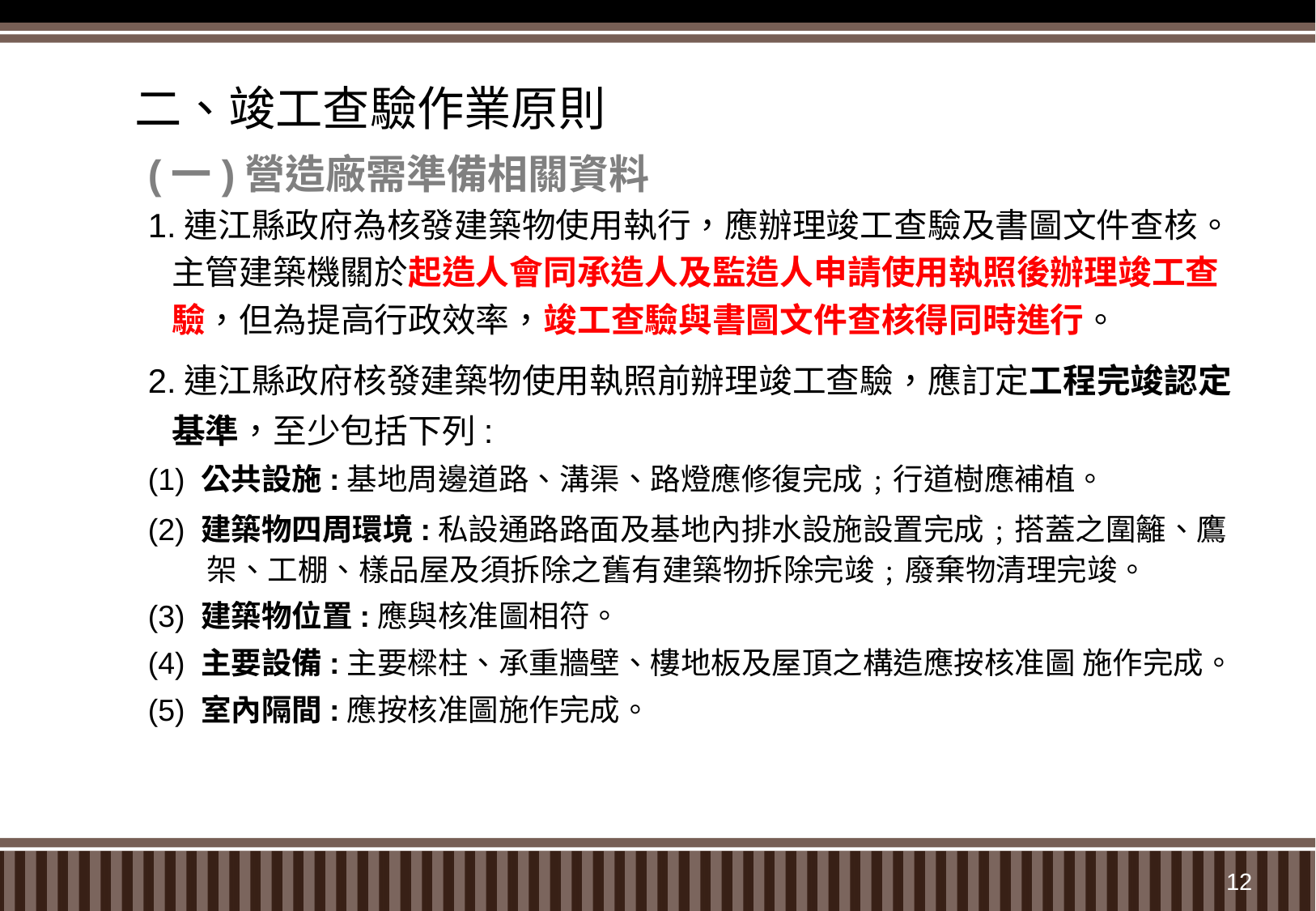

# 二、竣工查驗作業原則
(一)營造廠需準備相關資料
1.連江縣政府為核發建築物使用執行，應辦理竣工查驗及書圖文件查核。主管建築機關於起造人會同承造人及監造人申請使用執照後辦理竣工查驗，但為提高行政效率，竣工查驗與書圖文件查核得同時進行。
2.連江縣政府核發建築物使用執照前辦理竣工查驗，應訂定工程完竣認定基準，至少包括下列:
(1) 公共設施:基地周邊道路、溝渠、路燈應修復完成﹔行道樹應補植。
(2) 建築物四周環境:私設通路路面及基地內排水設施設置完成﹔搭蓋之圍籬、鷹架、工棚、樣品屋及須拆除之舊有建築物拆除完竣﹔廢棄物清理完竣。
(3) 建築物位置:應與核准圖相符。
(4) 主要設備:主要樑柱、承重牆壁、樓地板及屋頂之構造應按核准圖 施作完成。
(5) 室內隔間:應按核准圖施作完成。

12